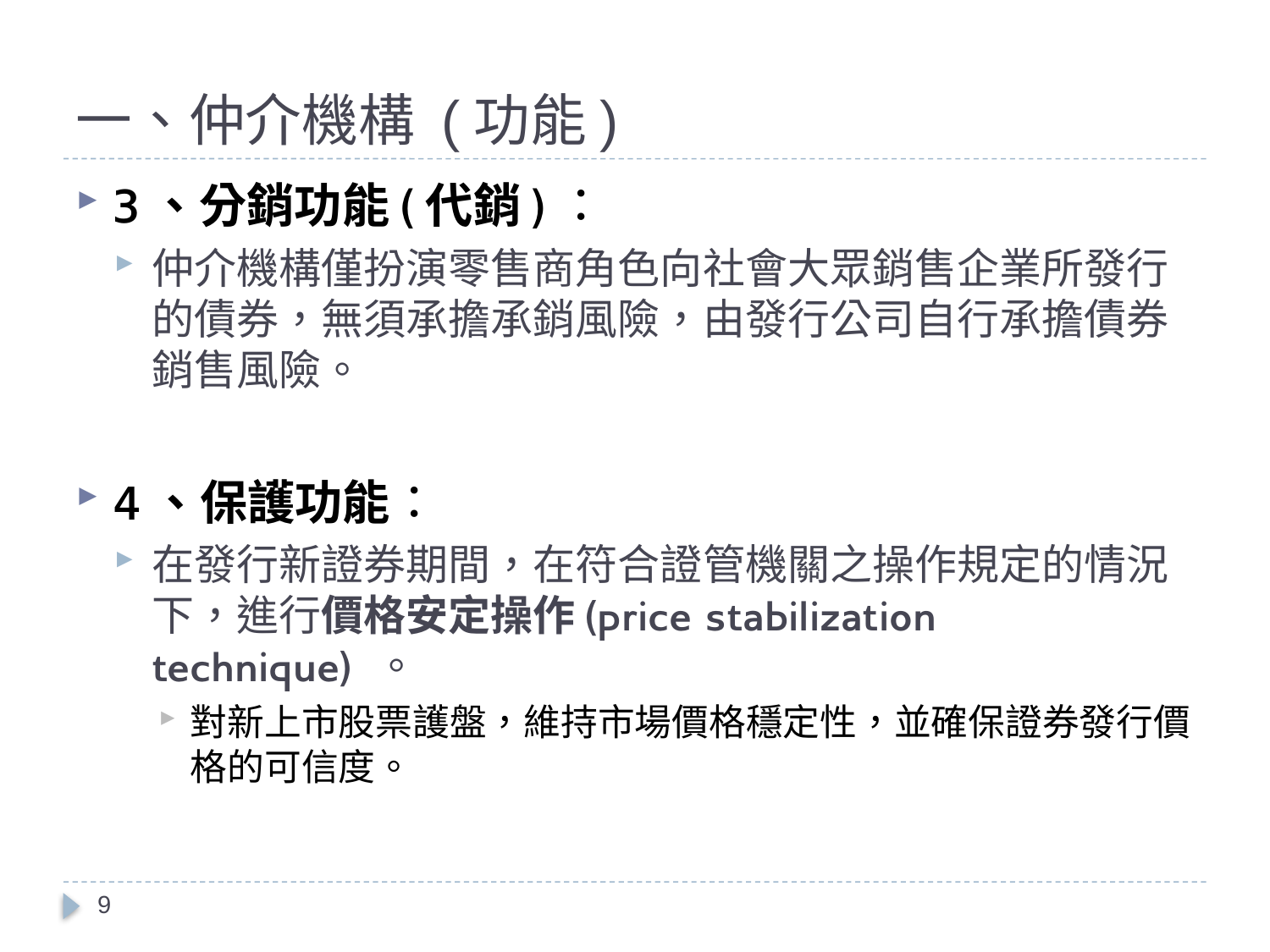

# 一、仲介機構 (功能)
3、分銷功能(代銷)：
仲介機構僅扮演零售商角色向社會大眾銷售企業所發行的債券，無須承擔承銷風險，由發行公司自行承擔債券銷售風險。

4、保護功能：
在發行新證券期間，在符合證管機關之操作規定的情況下，進行價格安定操作(price stabilization technique) 。
對新上市股票護盤，維持市場價格穩定性，並確保證券發行價格的可信度。
9